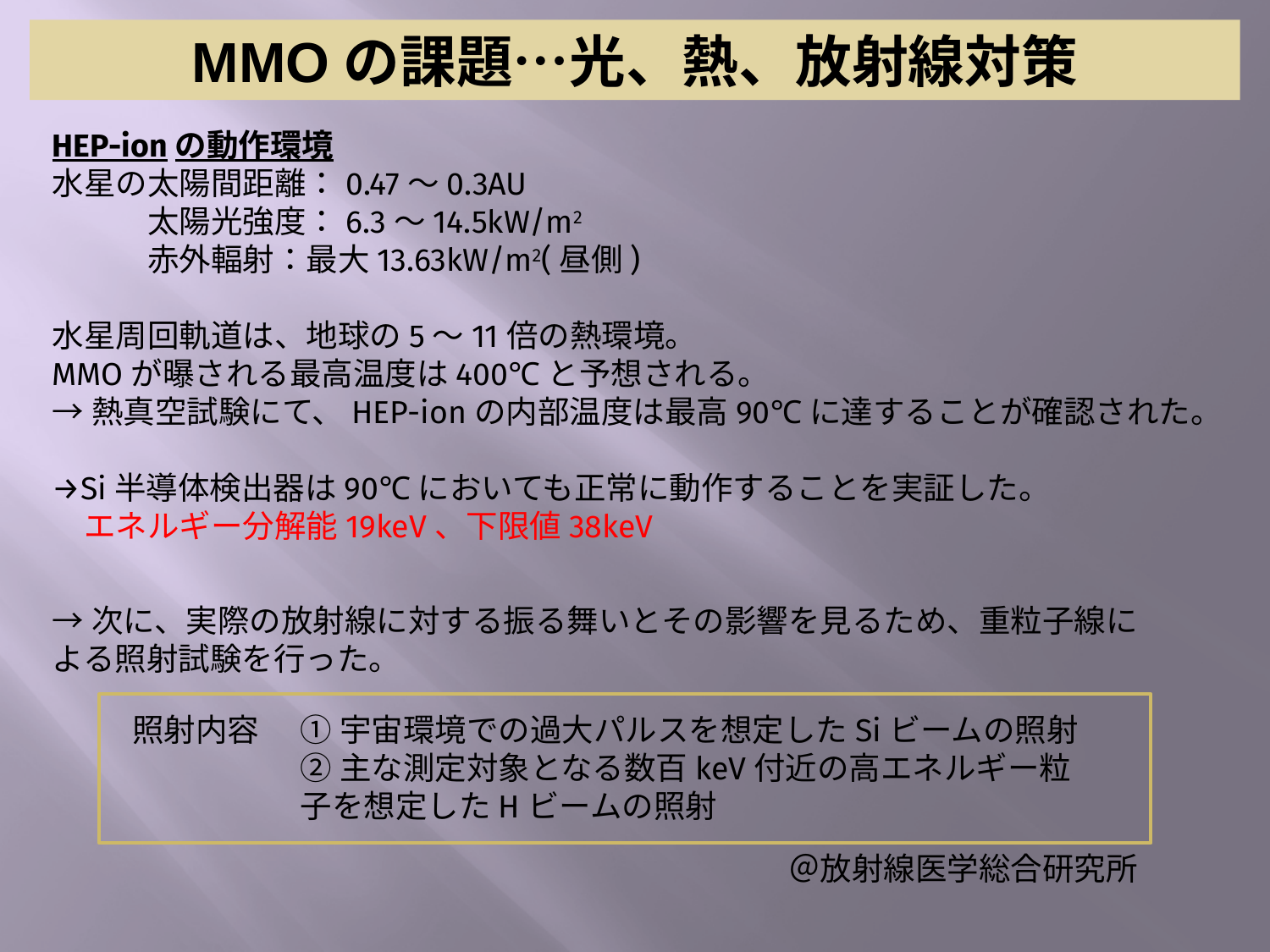

MMOの課題…光、熱、放射線対策
HEP-ionの動作環境
水星の太陽間距離：0.47～0.3AU
　　　太陽光強度：6.3～14.5kW/m2
　　　赤外輻射：最大13.63kW/m2(昼側)

水星周回軌道は、地球の5～11倍の熱環境。
MMOが曝される最高温度は400℃と予想される。
→熱真空試験にて、HEP-ionの内部温度は最高90℃に達することが確認された。

→Si半導体検出器は90℃においても正常に動作することを実証した。
　エネルギー分解能19keV、下限値38keV
→次に、実際の放射線に対する振る舞いとその影響を見るため、重粒子線による照射試験を行った。

照射内容
①宇宙環境での過大パルスを想定したSiビームの照射
②主な測定対象となる数百keV付近の高エネルギー粒子を想定したHビームの照射
＠放射線医学総合研究所